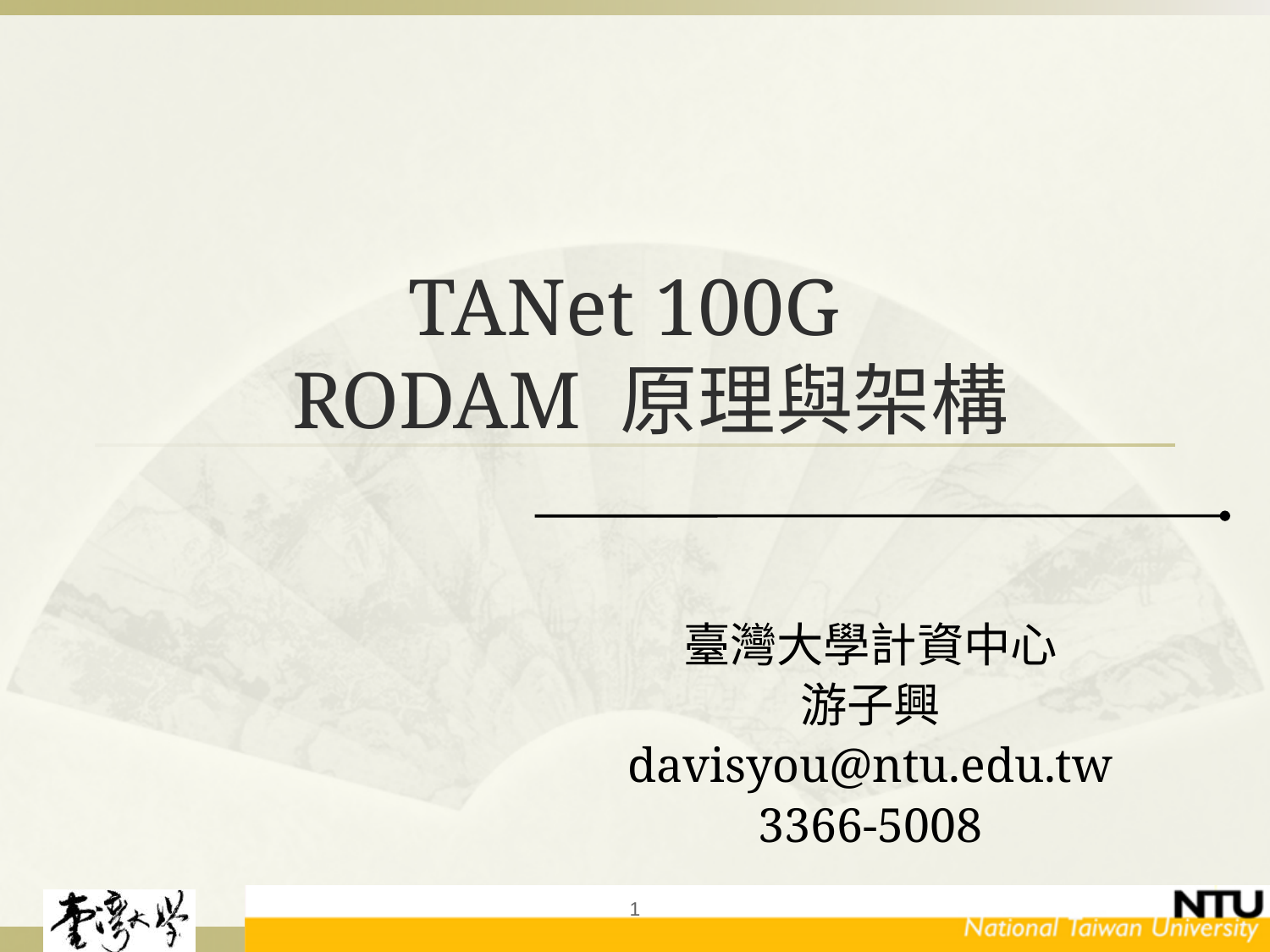

# TANet 100G RODAM 原理與架構

臺灣大學計資中心
游子興
davisyou@ntu.edu.tw
3366-5008
1